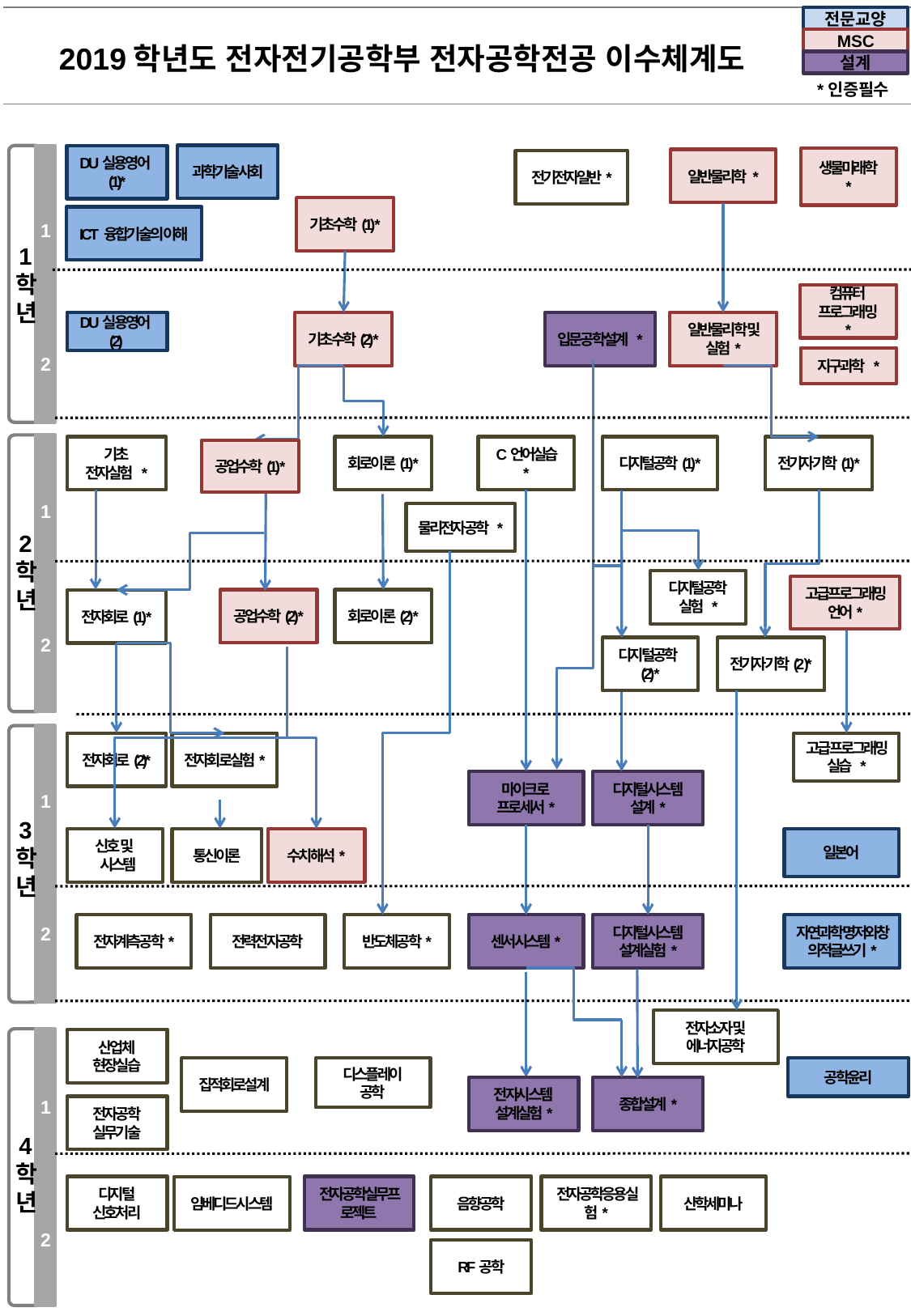

전문교양
MSC
설계
2019학년도 전자전기공학부 전자공학전공 이수체계도
*인증필수
과학기술사회
DU실용영어(1)*

생물미래학 *
일반물리학 *
기초수학(1) *
ICT 융합기술의 이해
1

2
 1
학
년
컴퓨터
프로그래밍 *
DU실용영어(2)
기초수학(2) *
입문공학설계 *
일반물리학 및 실험*
지구과학 *

기초
전자실험 *
회로이론(1) *
C언어실습 *
디지털공학(1) *
전기자기학(1) *
1

2
물리전자공학 *
 2
학
년
디지털공학
실험 *
공업수학(2) *
회로이론(2) *
전자회로(1) *
디지털공학(2) *
전기자기학(2 )*

전자회로(2)*
전자회로실험*
고급프로그래밍실습 *
마이크로
프로세서*
디지털시스템
설계*
1

2
 3
학
년
신호 및
 시스템
통신이론
수치해석*
일본어
전자계측공학*
전력전자공학
반도체공학*
센서시스템*
디지털시스템
설계실험*
자연과학명저와창의적글쓰기*
전자소자 및
에너지공학

산업체
현장실습
집적회로설계
디스플레이
공학
공학윤리
전자시스템
설계실험*
종합설계*
1

2
전자공학
실무기술
 4
학
년
디지털
신호처리
전자공학실무프로젝트
음향공학
전자공학응용실험*
산학세미나
임베디드시스템
RF공학
1
학
년
2
학
년
3
학
년
4
학
년
전기전자일반*
공업수학(1) *
고급프로그래밍언어*